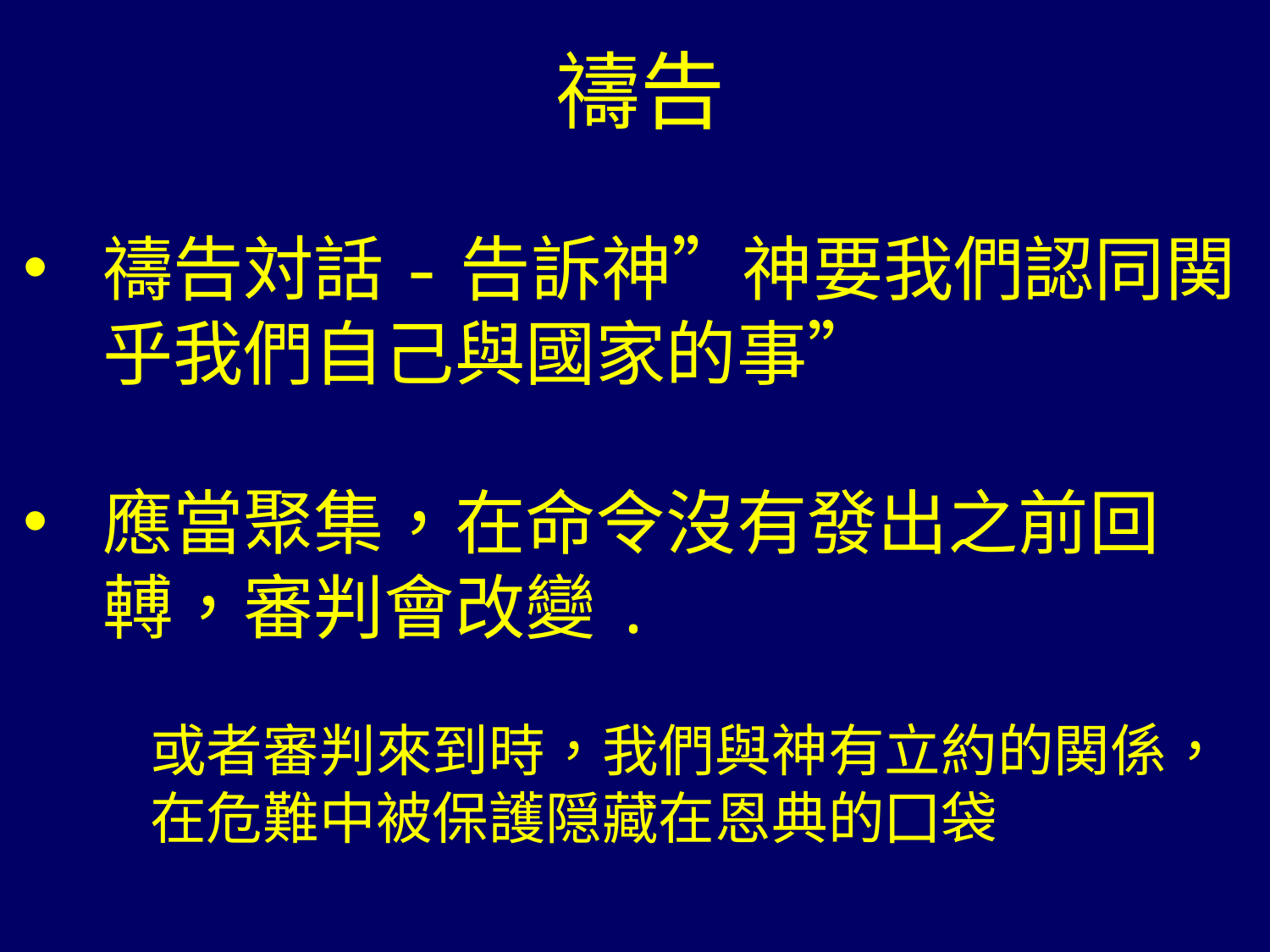

禱告

禱告対話-告訴神”神要我們認同関乎我們自己與國家的事”

應當聚集，在命令沒有發出之前回𨍭，審判會改變.

或者審判來到時，我們與神有立約的関係，在危難中被保護隠藏在恩典的囗袋